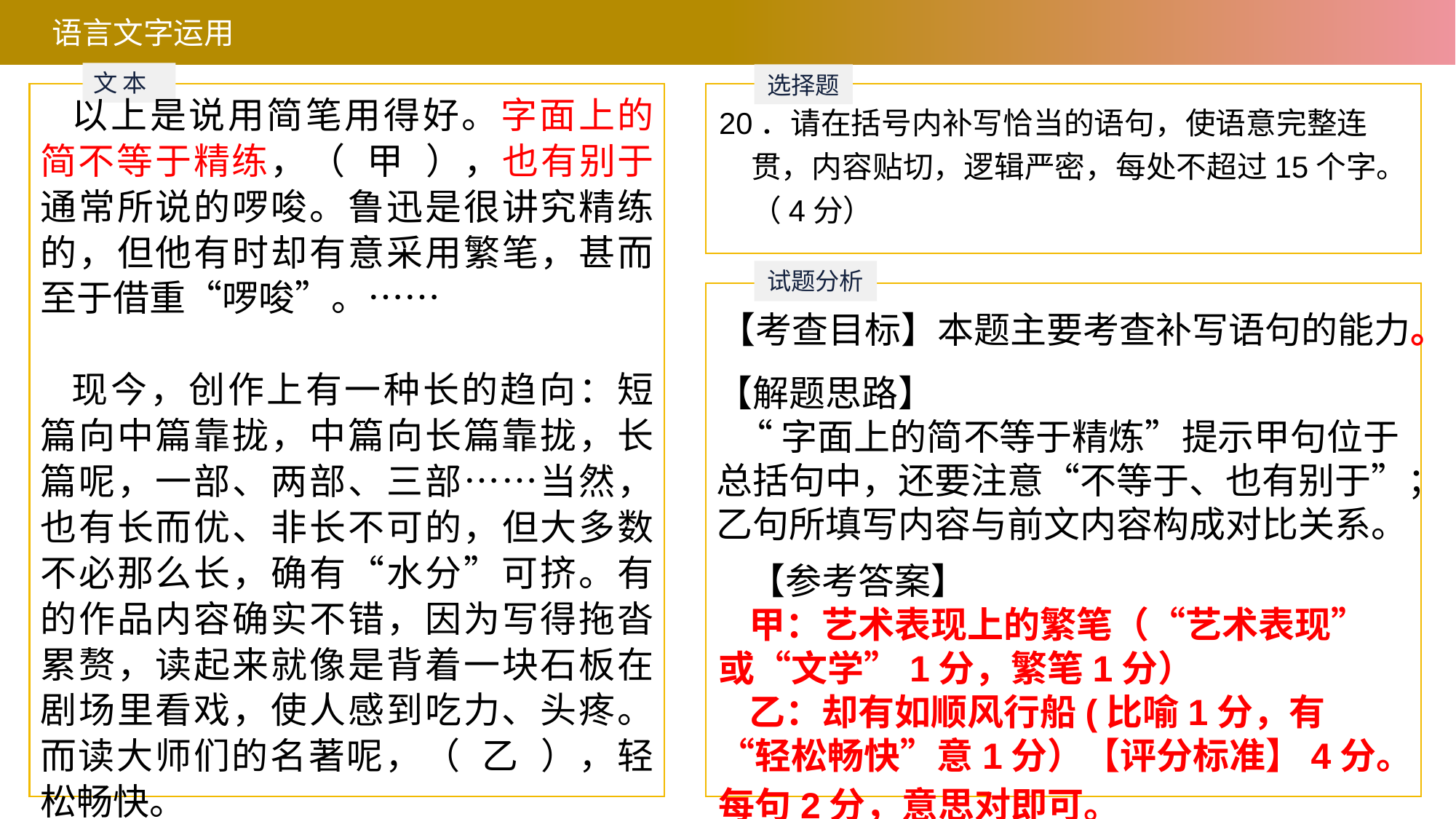

语言文字运用
文 本
选择题

以上是说用简笔用得好。字面上的简不等于精练，（  甲  ），也有别于通常所说的啰唆。鲁迅是很讲究精练的，但他有时却有意采用繁笔，甚而至于借重“啰唆”。……

现今，创作上有一种长的趋向：短篇向中篇靠拢，中篇向长篇靠拢，长篇呢，一部、两部、三部……当然，也有长而优、非长不可的，但大多数不必那么长，确有“水分”可挤。有的作品内容确实不错，因为写得拖沓累赘，读起来就像是背着一块石板在剧场里看戏，使人感到吃力、头疼。而读大师们的名著呢，（  乙  ），轻松畅快。

20．请在括号内补写恰当的语句，使语意完整连贯，内容贴切，逻辑严密，每处不超过15个字。（4分）
试题分析

【考查目标】本题主要考查补写语句的能力。
【解题思路】
   “字面上的简不等于精炼”提示甲句位于总括句中，还要注意“不等于、也有别于”；乙句所填写内容与前文内容构成对比关系。
【参考答案】
甲：艺术表现上的繁笔（“艺术表现”或“文学”1分，繁笔1分）
乙：却有如顺风行船(比喻1分，有“轻松畅快”意1分）【评分标准】4分。每句2分，意思对即可。